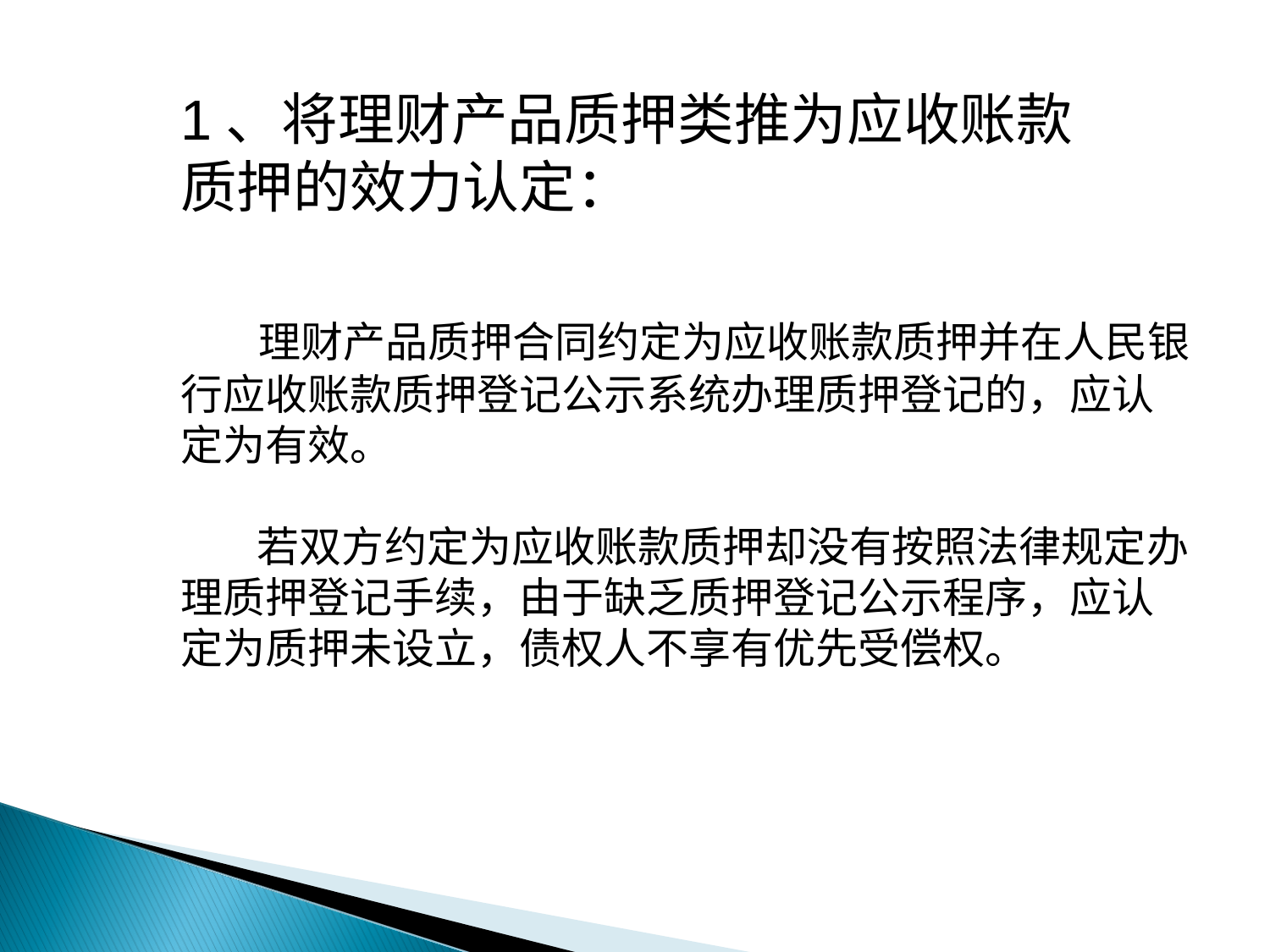

1、将理财产品质押类推为应收账款质押的效力认定：

      理财产品质押合同约定为应收账款质押并在人民银行应收账款质押登记公示系统办理质押登记的，应认定为有效。

       若双方约定为应收账款质押却没有按照法律规定办理质押登记手续，由于缺乏质押登记公示程序，应认定为质押未设立，债权人不享有优先受偿权。